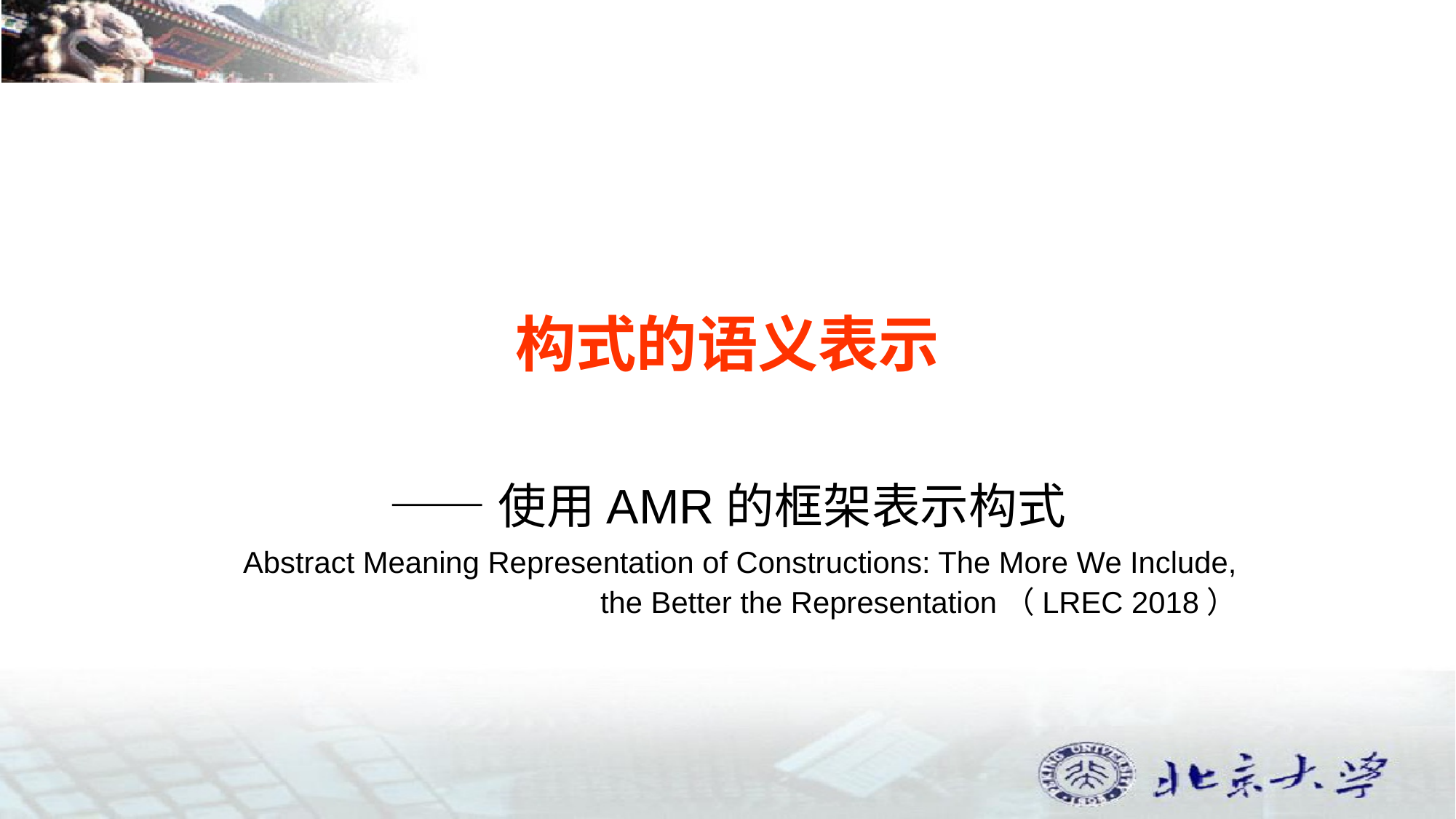

# 构式的语义表示
——使用AMR的框架表示构式
Abstract Meaning Representation of Constructions: The More We Include, the Better the Representation（LREC 2018）